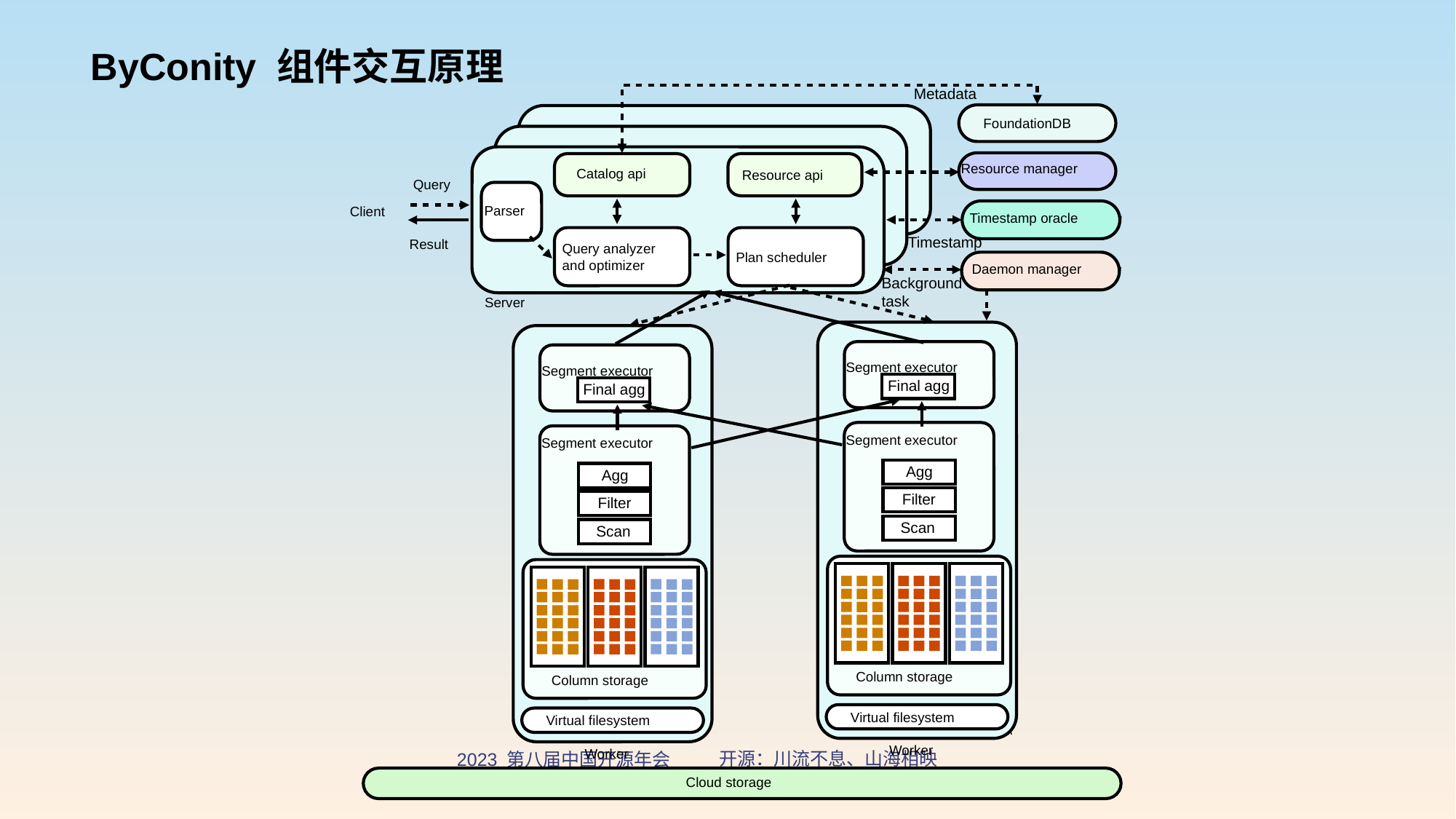

ByConity 组件交互原理
Metadata

FoundationDB

Catalog api

Resource manager
Resource api

Query

Parser

Client

Timestamp oracle

Timestamp
Result

Query analyzer
and optimizer
Plan scheduler

Daemon manager

Background
task

Server

Segment executor

Final agg

Segment executor

Final agg

Agg

Filter

Scan

Segment executor

Agg

Filter

Scan

Segment executor

Column storage

Column storage

Virtual filesystem

Virtual filesystem
\
Worker
Worker

Cloud storage